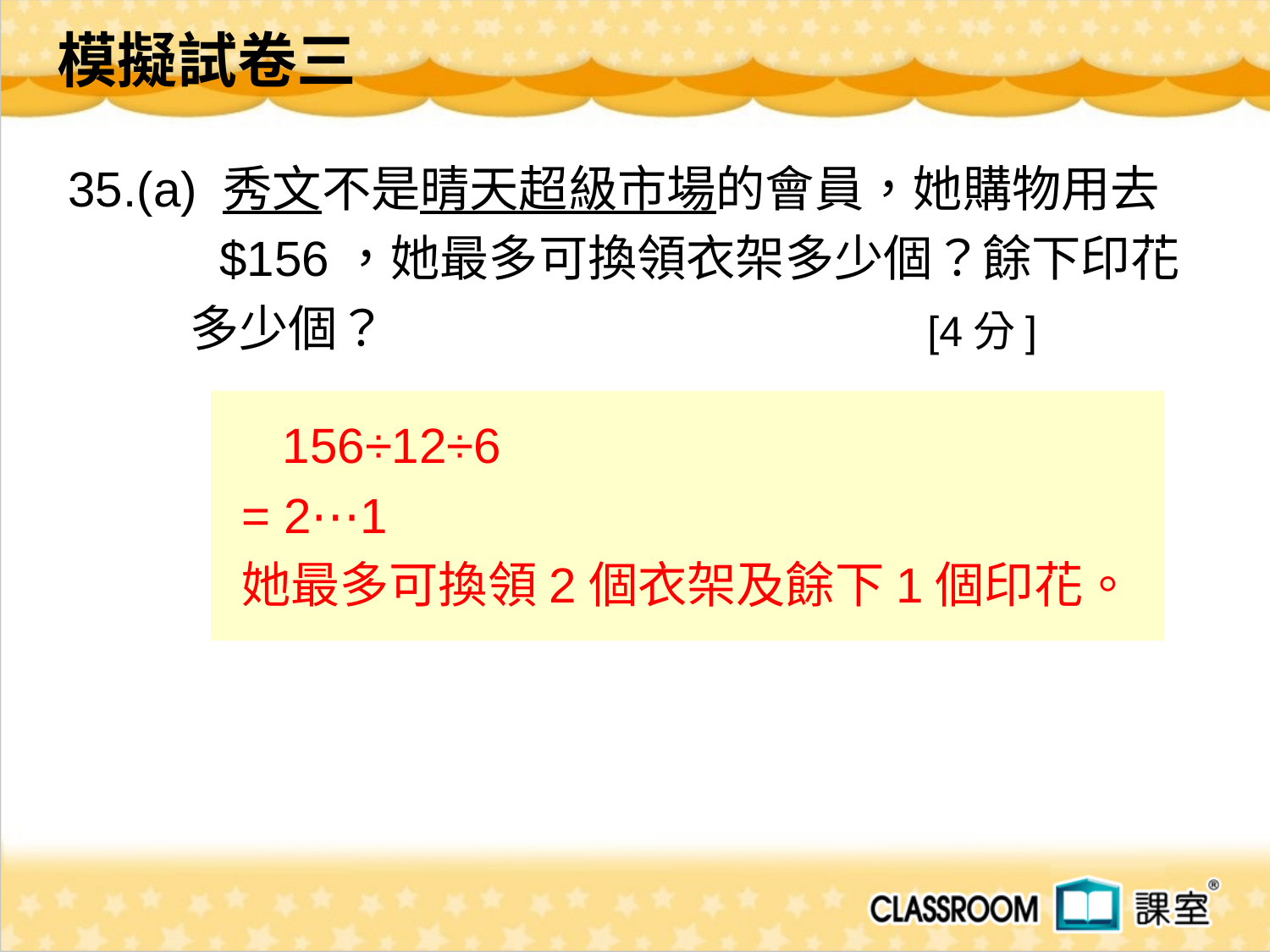

模擬試卷三
35.(a) 秀文不是晴天超級市場的會員，她購物用去
           $156，她最多可換領衣架多少個？餘下印花
          多少個？                                                [4分]

   156÷12÷6
= 2⋯1
她最多可換領2個衣架及餘下1個印花。